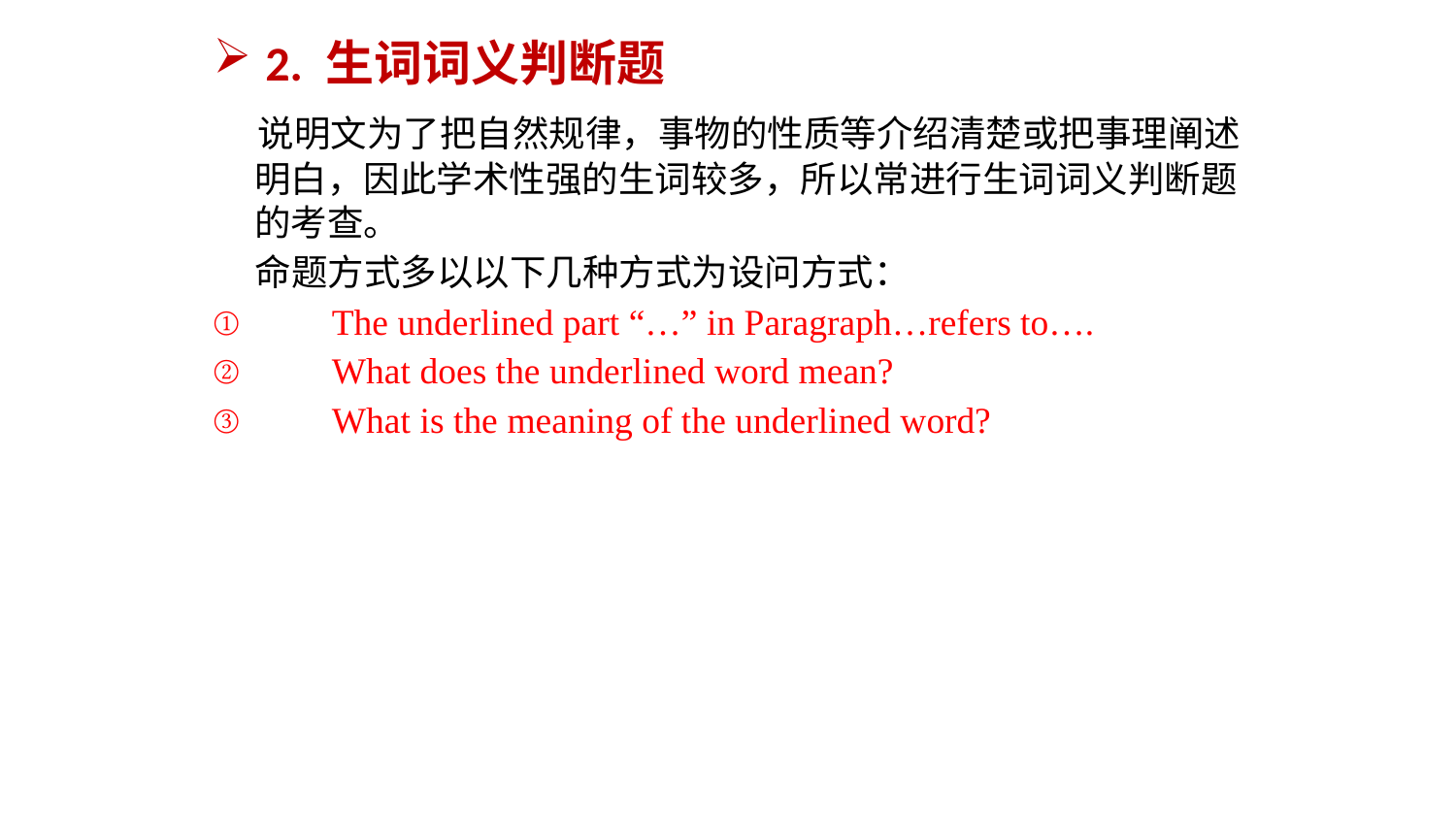

2. 生词词义判断题
   说明文为了把自然规律，事物的性质等介绍清楚或把事理阐述明白，因此学术性强的生词较多，所以常进行生词词义判断题的考查。
    命题方式多以以下几种方式为设问方式：
The underlined part “…” in Paragraph…refers to….
What does the underlined word mean?
What is the meaning of the underlined word?